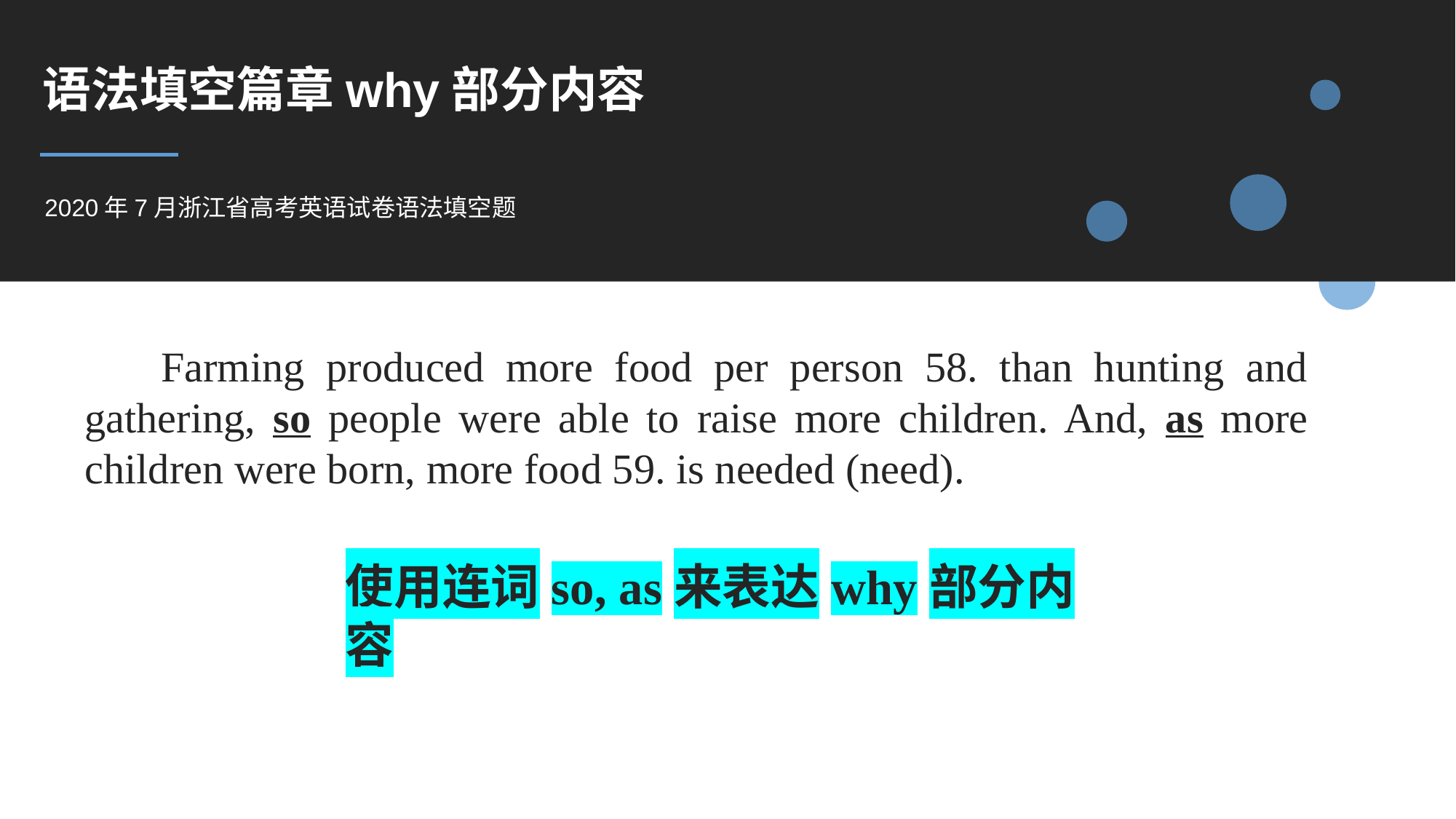

语法填空篇章why部分内容
2020年7月浙江省高考英语试卷语法填空题

 Farming produced more food per person 58. than hunting and gathering, so people were able to raise more children. And, as more children were born, more food 59. is needed (need).

使用连词so, as来表达why部分内容